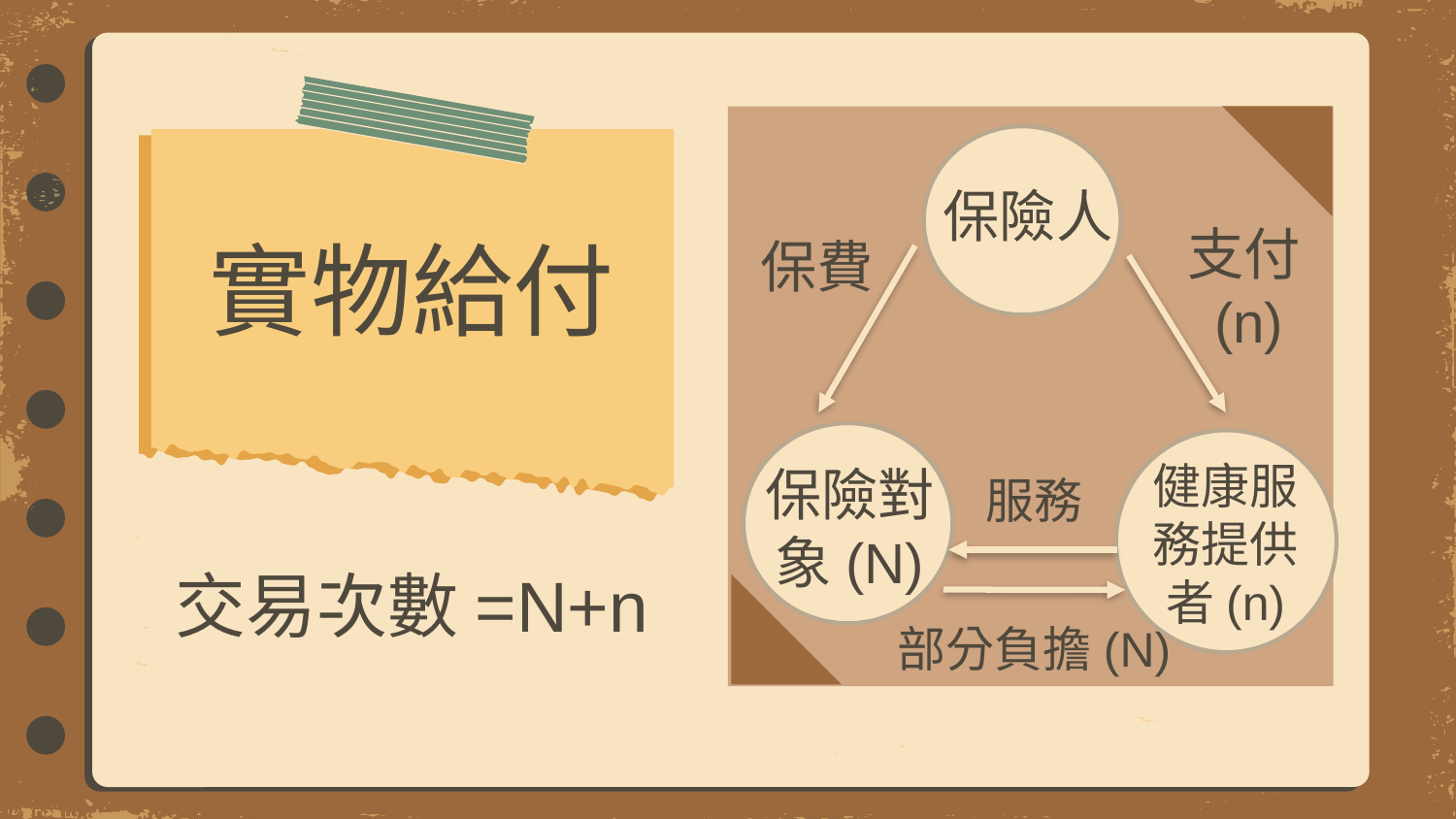

# 實物給付
保險人
保費
支付(n)

服務
保險對象(N)
健康服務提供者(n)
交易次數=N+n
部分負擔(N)